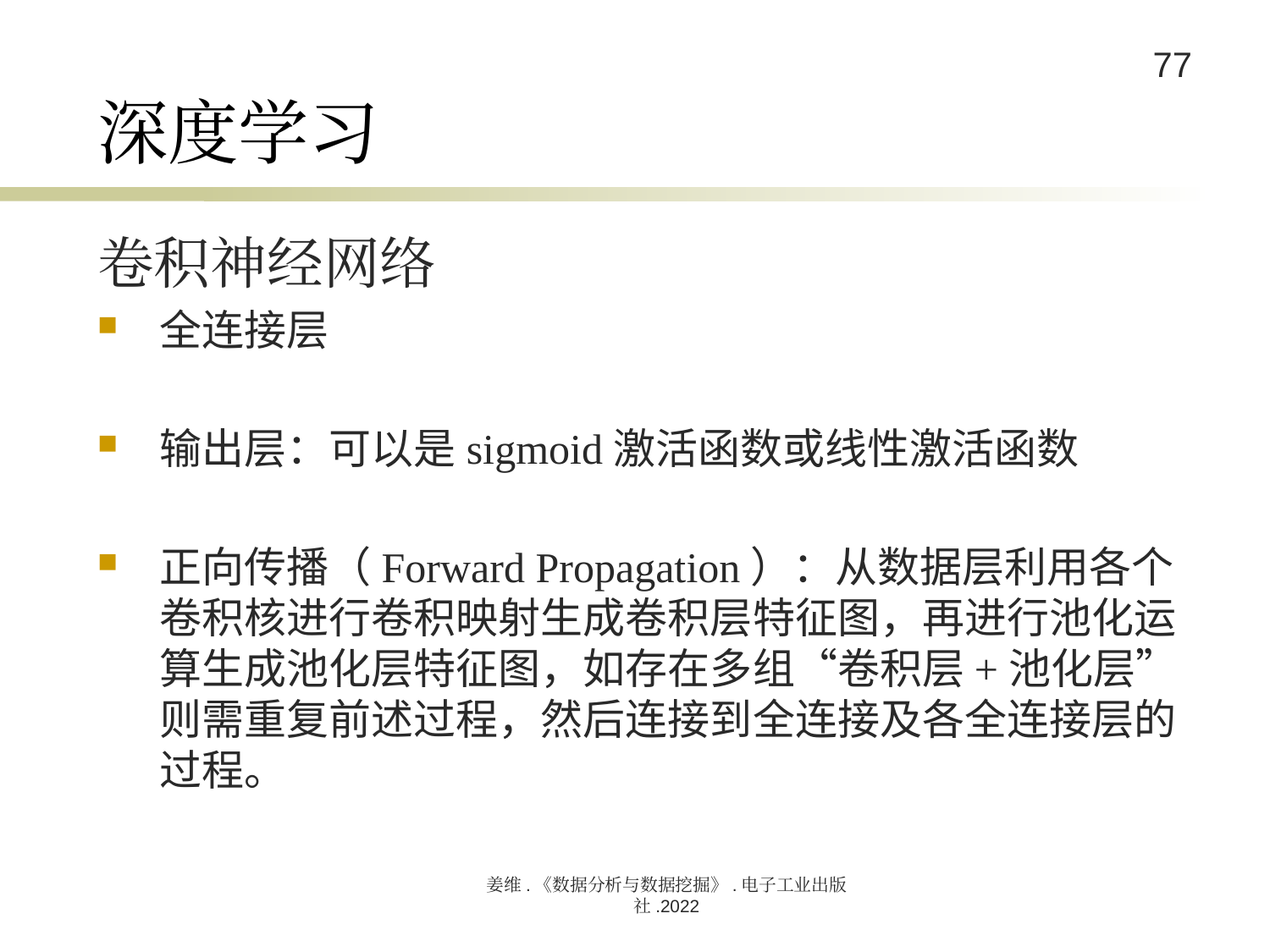

# 深度学习
卷积神经网络
全连接层

输出层：可以是sigmoid激活函数或线性激活函数

正向传播（Forward Propagation）：从数据层利用各个卷积核进行卷积映射生成卷积层特征图，再进行池化运算生成池化层特征图，如存在多组“卷积层+池化层”则需重复前述过程，然后连接到全连接及各全连接层的过程。

姜维.《数据分析与数据挖掘》.电子工业出版社.2022